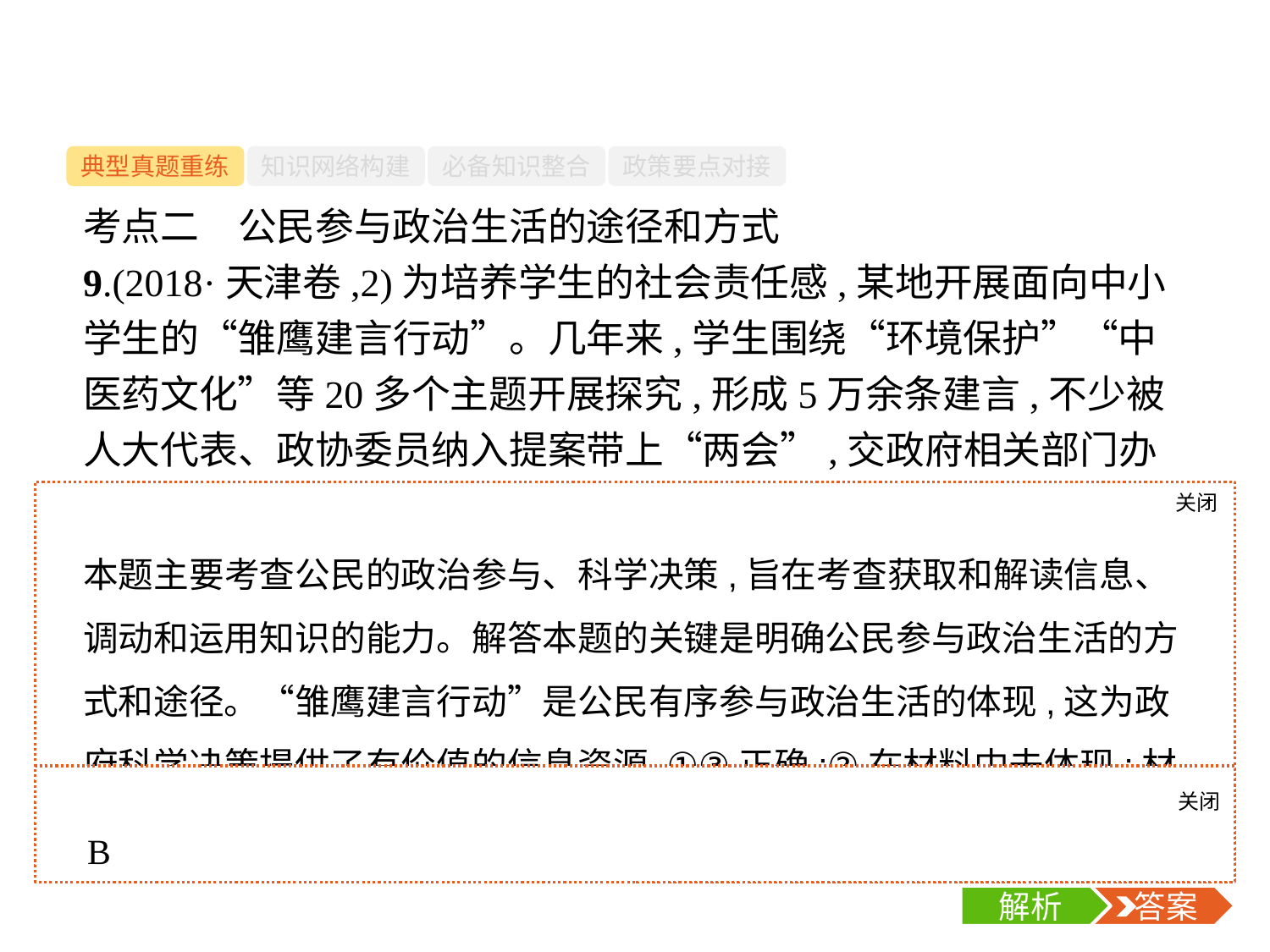

-11-
典型真题重练
知识网络构建
必备知识整合
政策要点对接
考点二　公民参与政治生活的途径和方式
9.(2018·天津卷,2)为培养学生的社会责任感,某地开展面向中小学生的“雏鹰建言行动”。几年来,学生围绕“环境保护”“中医药文化”等20多个主题开展探究,形成5万余条建言,不少被人大代表、政协委员纳入提案带上“两会”,交政府相关部门办理。“雏鹰建言行动”(　　)
①为政府科学决策提供了信息资源　②坚持了个人利益与国家利益相结合的原则　③是中小学生有序参与社会政治生活的表现　④是中小学生通过人大代表联系群众制度参与民主监督
A.②④	B.①③	C.②③	D.①④

关闭
解析

本题主要考查公民的政治参与、科学决策,旨在考查获取和解读信息、调动和运用知识的能力。解答本题的关键是明确公民参与政治生活的方式和途径。“雏鹰建言行动”是公民有序参与政治生活的体现,这为政府科学决策提供了有价值的信息资源,①③正确;②在材料中未体现;材料反映的是民主决策,不是民主监督,排除④。

关闭
解析
  答案

B
解析
  答案